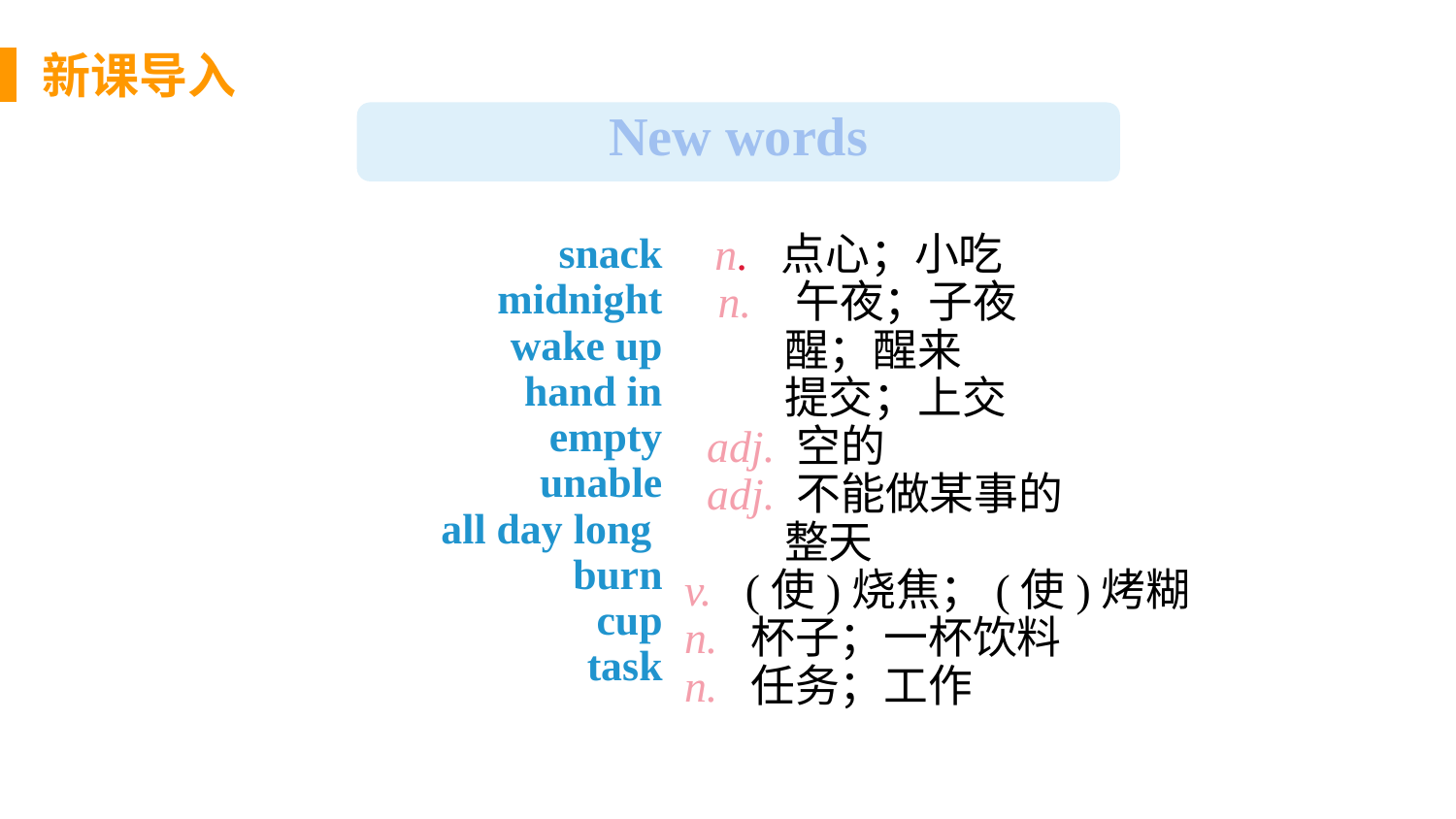

新课导入

New words
   n.  点心；小吃
   n.   午夜；子夜
         醒；醒来
         提交；上交
  adj. 空的
  adj. 不能做某事的
         整天
v.   (使)烧焦；(使)烤糊
n.  杯子；一杯饮料
n.  任务；工作

  snack
 midnight
 wake up
 hand in
empty
 unable
all day long
burn
 cup
 task